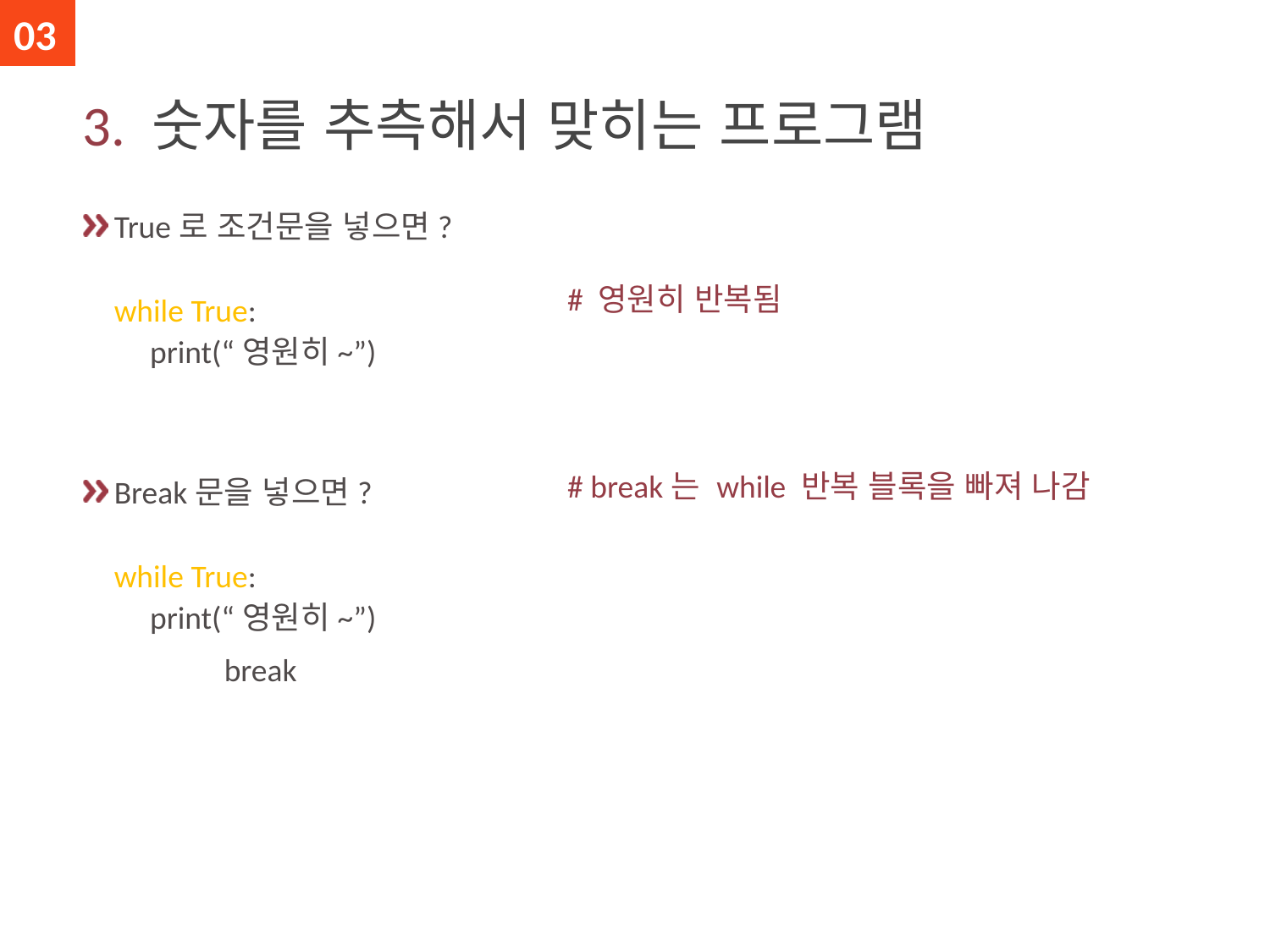

03
# 3. 숫자를 추측해서 맞히는 프로그램
True로 조건문을 넣으면?
while True:
     print(“영원히~”)

Break문을 넣으면?
while True:
     print(“영원히~”)
	  break

# 영원히 반복됨
# break는 while 반복 블록을 빠져 나감